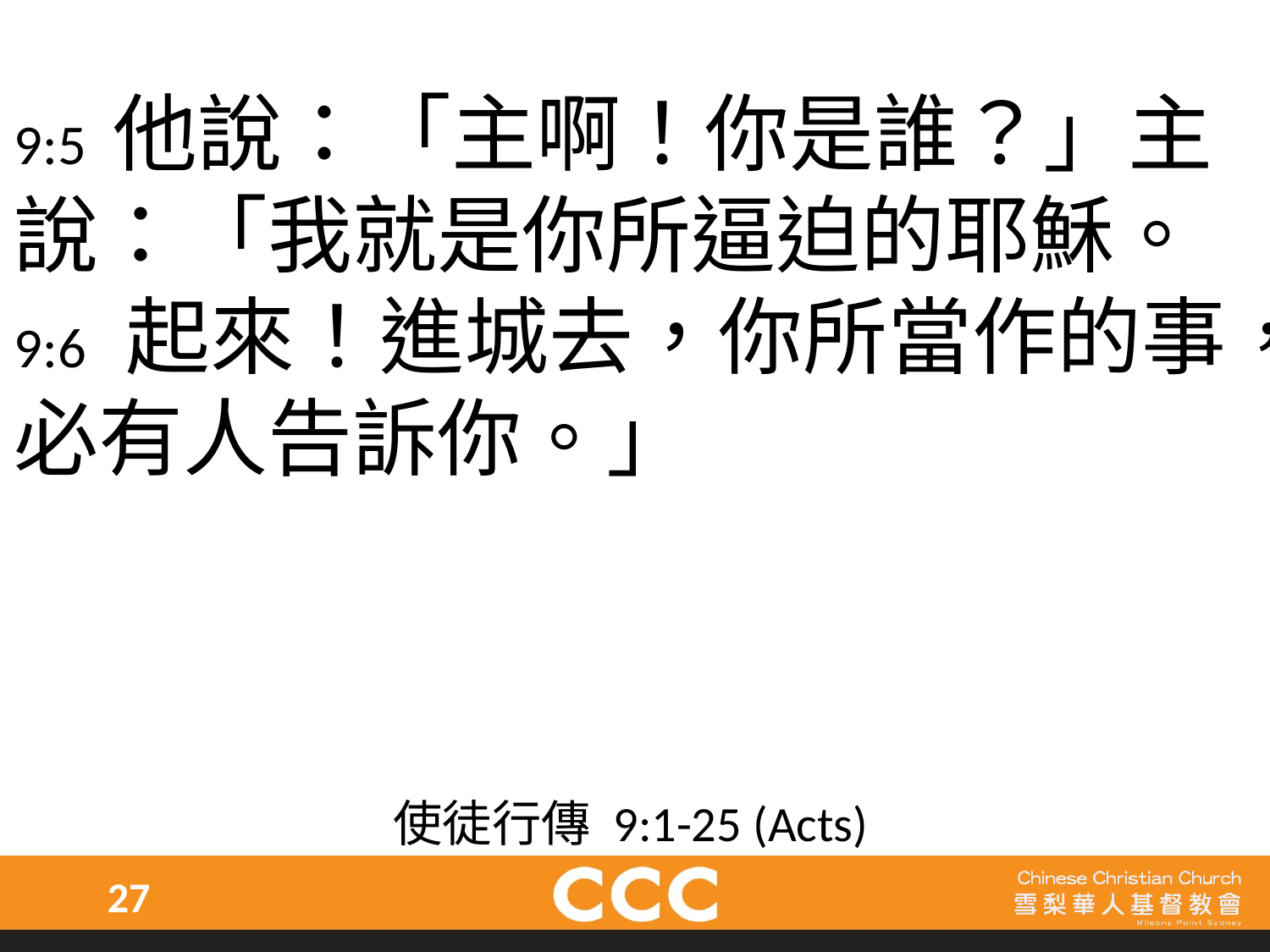

9:5 他說：「主啊！你是誰？」主說：「我就是你所逼迫的耶穌。
9:6 起來！進城去，你所當作的事，必有人告訴你。」
使徒行傳 9:1-25 (Acts)
27